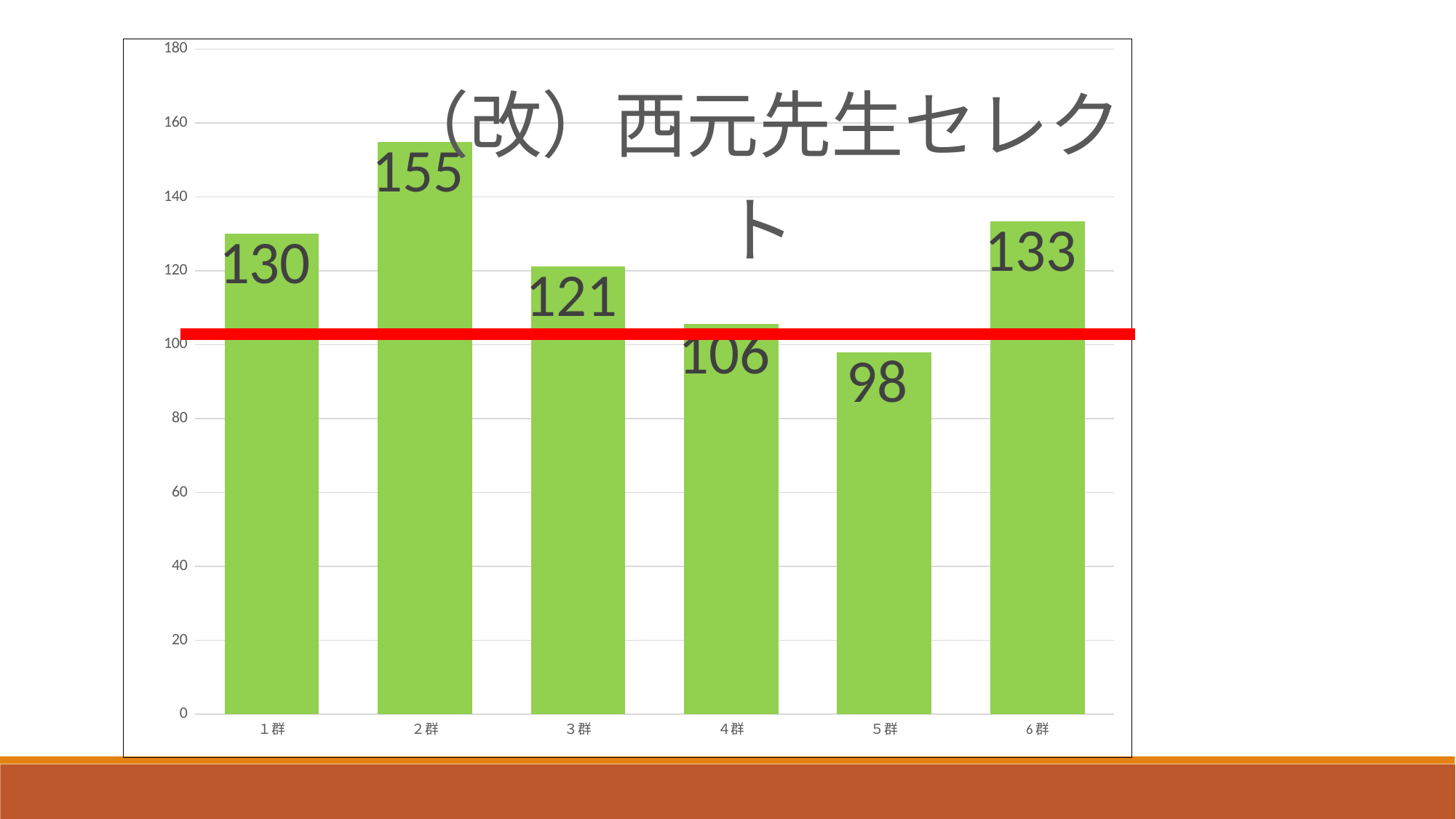

### Chart: （改）西元先生セレクト

| Category |  |
|---|---|
| １群 | 130.0 |
| ２群 | 154.88721804511277 |
| ３群 | 121.21212121212122 |
| ４群 | 105.5639097744361 |
| ５群 | 97.85407725321889 |
| 6群 | 133.33333333333331 |